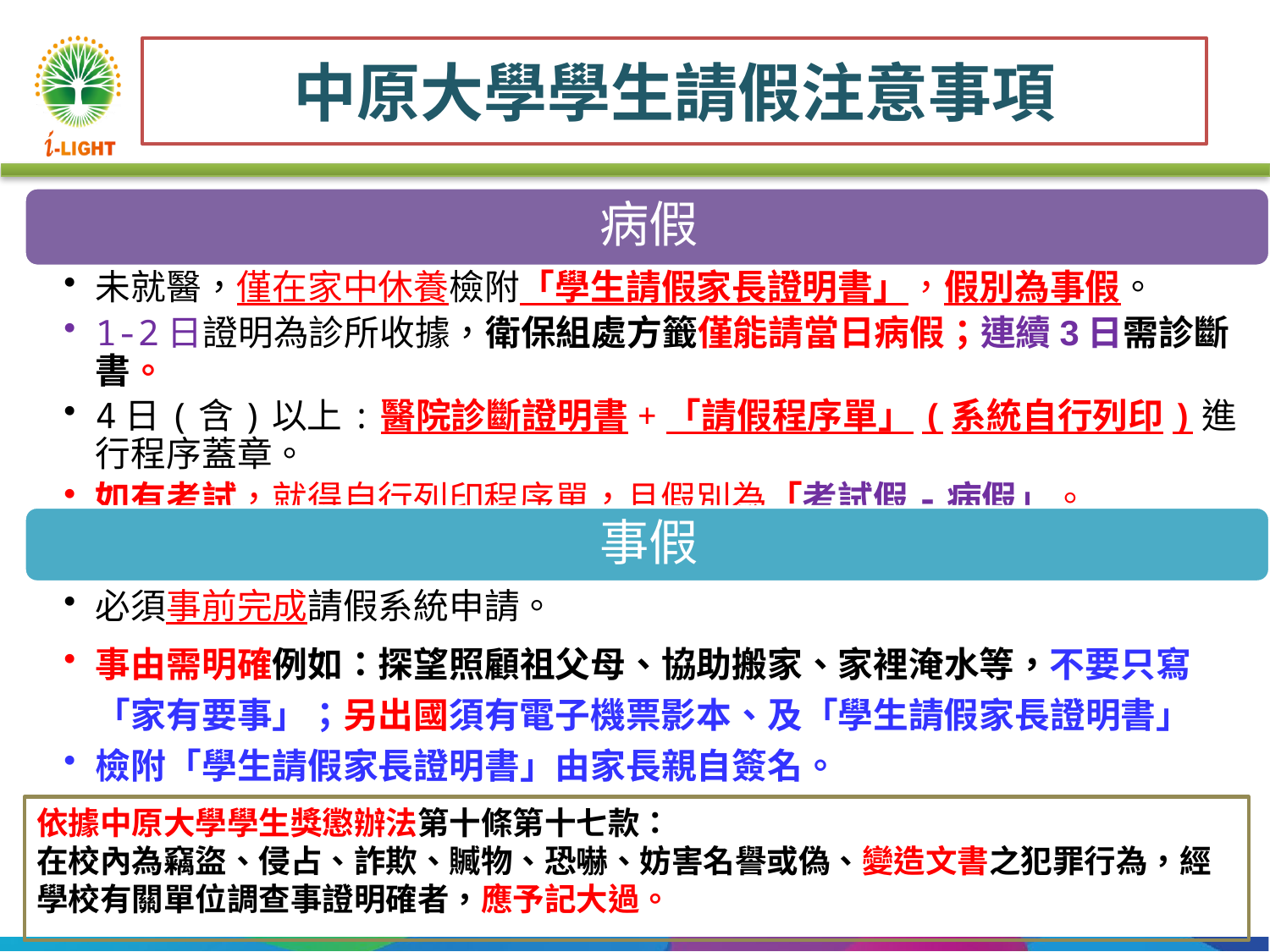

# 中原大學學生請假注意事項
病假
未就醫，僅在家中休養檢附「學生請假家長證明書」，假別為事假。
1-2日證明為診所收據，衛保組處方籤僅能請當日病假；連續3日需診斷書。
4日(含)以上:醫院診斷證明書+「請假程序單」(系統自行列印)進行程序蓋章。
如有考試，就得自行列印程序單，且假別為「考試假-病假」。
事假
必須事前完成請假系統申請。
事由需明確例如：探望照顧祖父母、協助搬家、家裡淹水等，不要只寫「家有要事」；另出國須有電子機票影本、及「學生請假家長證明書」
檢附「學生請假家長證明書」由家長親自簽名。

依據中原大學學生獎懲辦法第十條第十七款：
在校內為竊盜、侵占、詐欺、贓物、恐嚇、妨害名譽或偽、變造文書之犯罪行為，經學校有關單位調查事證明確者，應予記大過。